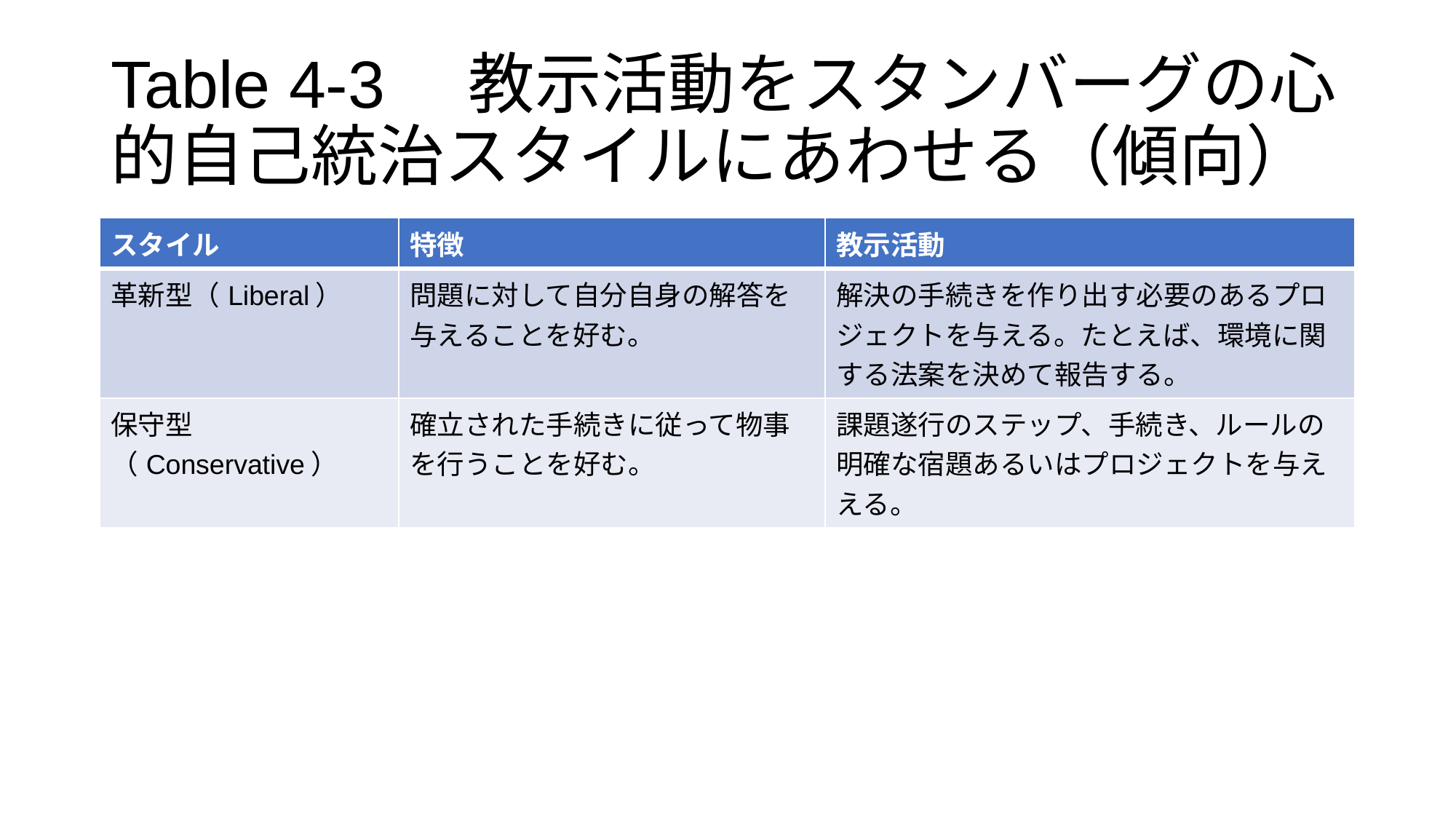

# Table 4-3　教示活動をスタンバーグの心的自己統治スタイルにあわせる（傾向）
| スタイル | 特徴 | 教示活動 |
| --- | --- | --- |
| 革新型（Liberal） | 問題に対して自分自身の解答を与えることを好む。 | 解決の手続きを作り出す必要のあるプロジェクトを与える。たとえば、環境に関する法案を決めて報告する。 |
| 保守型（Conservative） | 確立された手続きに従って物事を行うことを好む。 | 課題遂行のステップ、手続き、ルールの明確な宿題あるいはプロジェクトを与ええる。 |